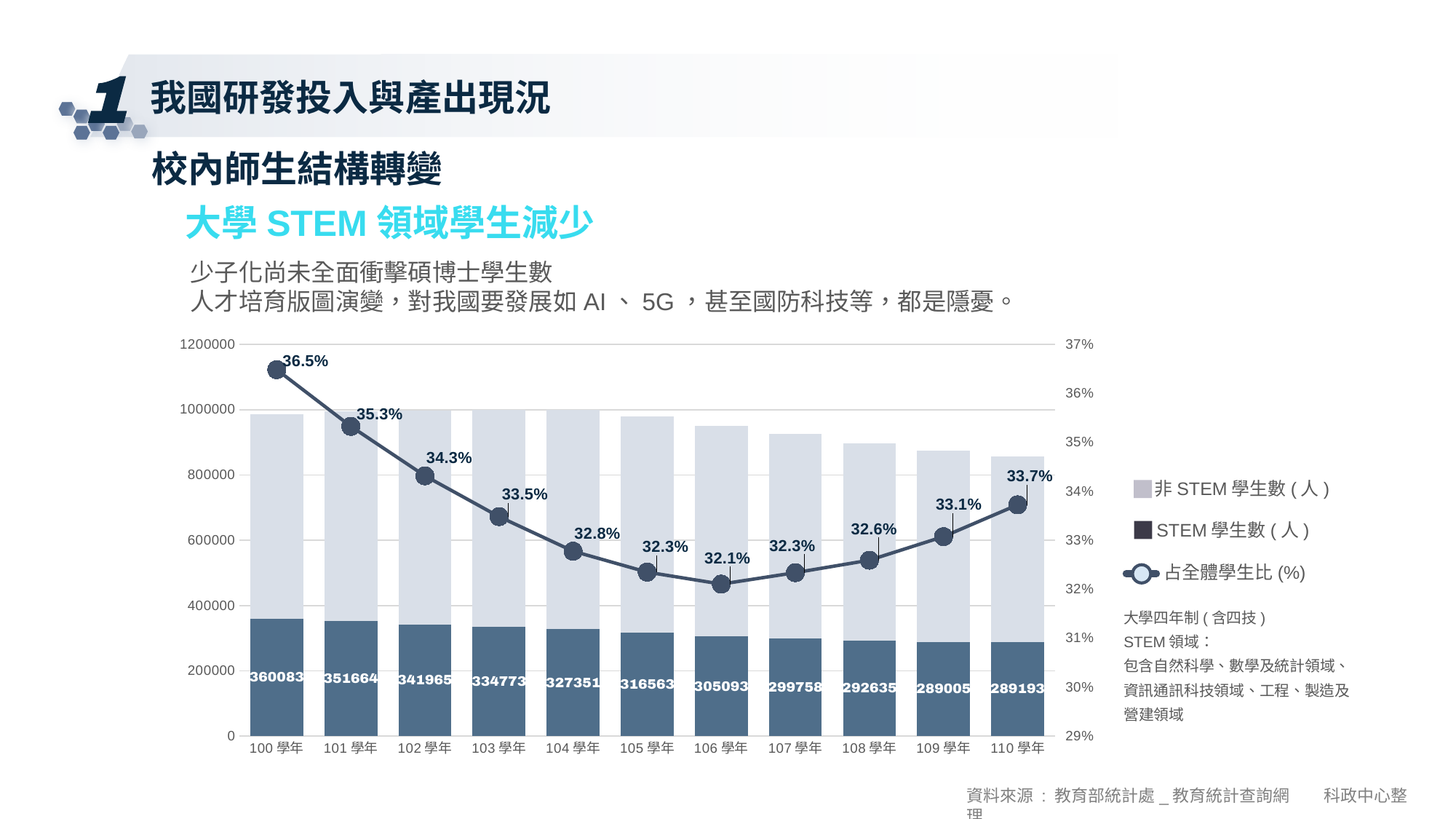

1

我國研發投入與產出現況
校內師生結構轉變
大學STEM領域學生減少
少子化尚未全面衝擊碩博士學生數
人才培育版圖演變，對我國要發展如AI、5G，甚至國防科技等，都是隱憂。

### Chart

| Category | STEM學生數 | 非STEM學生數 | STEM學生數占比 |
|---|---|---|---|
| 100學年 | 360083.0 | 626855.0 | 0.3648486531068821 |
| 101學年 | 351664.0 | 643789.0 | 0.35327032014570253 |
| 102學年 | 341965.0 | 654546.0 | 0.34316229324111824 |
| 103學年 | 334773.0 | 665036.0 | 0.3348369538581869 |
| 104學年 | 327351.0 | 671381.0 | 0.32776660805901886 |
| 105學年 | 316563.0 | 662016.0 | 0.32349253356141916 |
| 106學年 | 305093.0 | 645208.0 | 0.32104880453666784 |
| 107學年 | 299758.0 | 627193.0 | 0.3233806317701799 |
| 108學年 | 292635.0 | 605215.0 | 0.3259286072283789 |
| 109學年 | 289005.0 | 584760.0 | 0.33075827024428767 |
| 110學年 | 289193.0 | 568319.0 | 0.33724659246751065 |
非STEM學生數(人)

STEM學生數(人)

占全體學生比(%)

大學四年制(含四技)
STEM領域：
包含自然科學、數學及統計領域、資訊通訊科技領域、工程、製造及營建領域
資料來源 : 教育部統計處_教育統計查詢網         科政中心整理